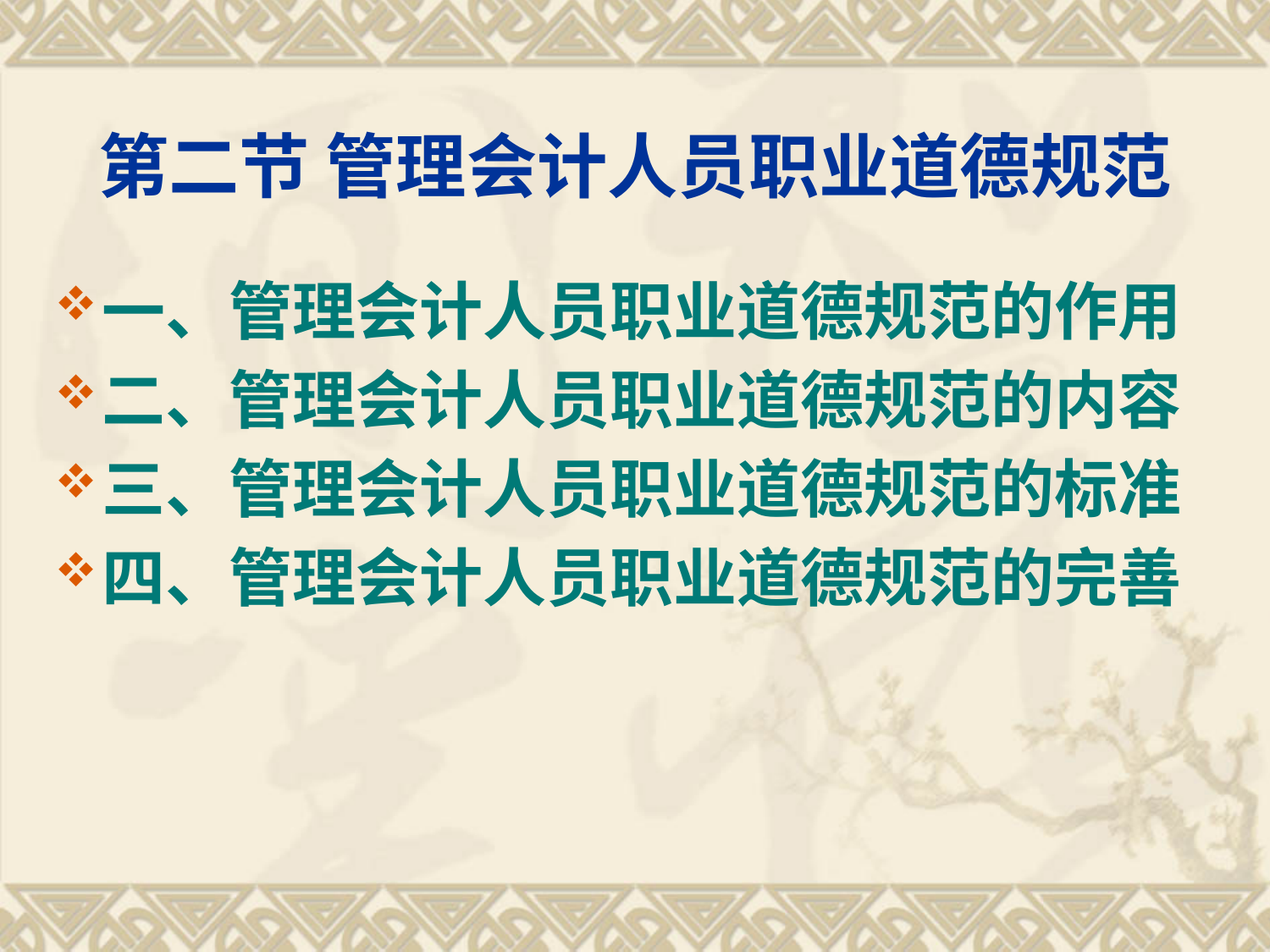

# 第二节 管理会计人员职业道德规范
一、管理会计人员职业道德规范的作用
二、管理会计人员职业道德规范的内容
三、管理会计人员职业道德规范的标准
四、管理会计人员职业道德规范的完善